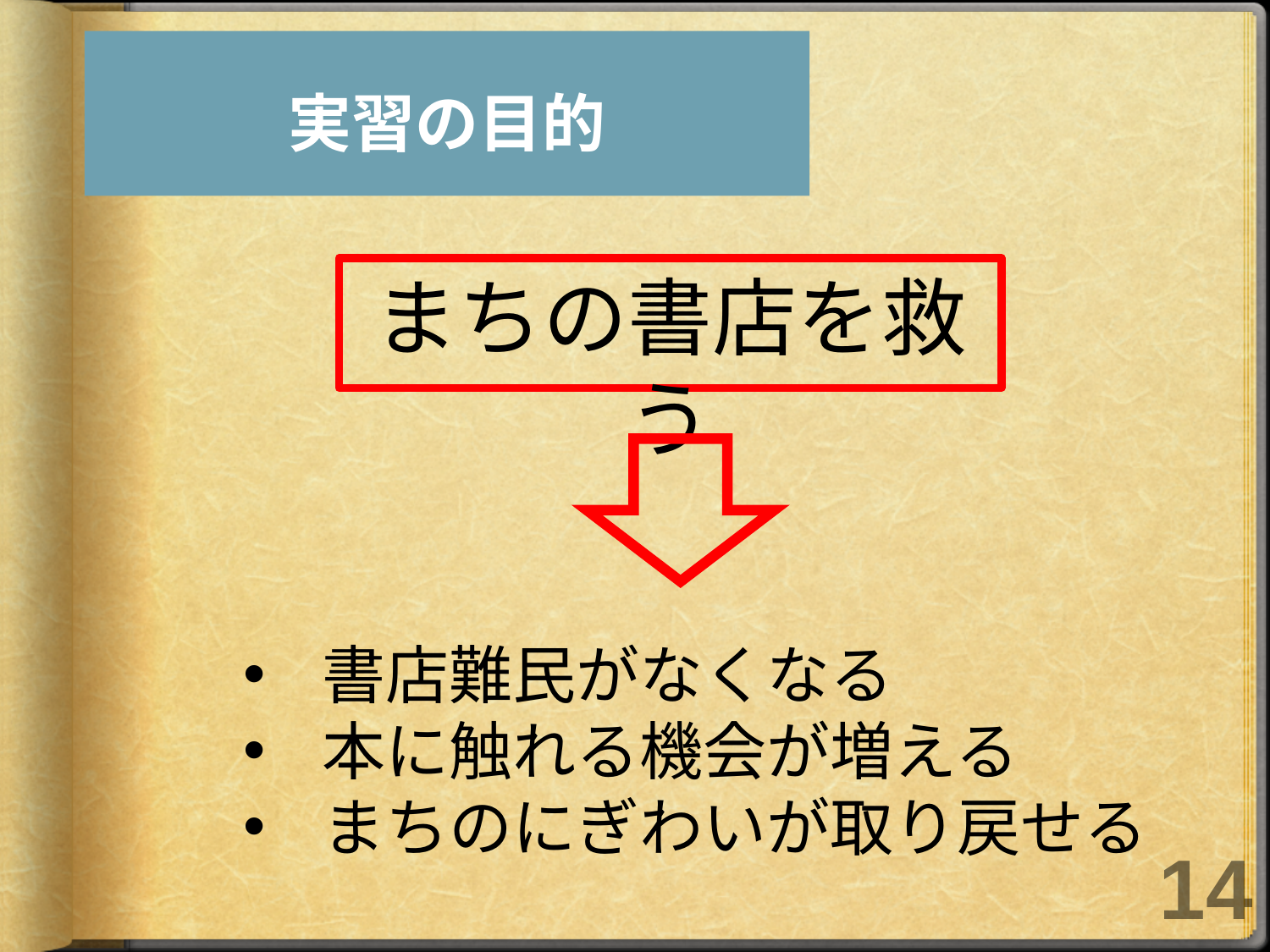

# 実習の目的
まちの書店を救う

書店難民がなくなる
本に触れる機会が増える
まちのにぎわいが取り戻せる

14